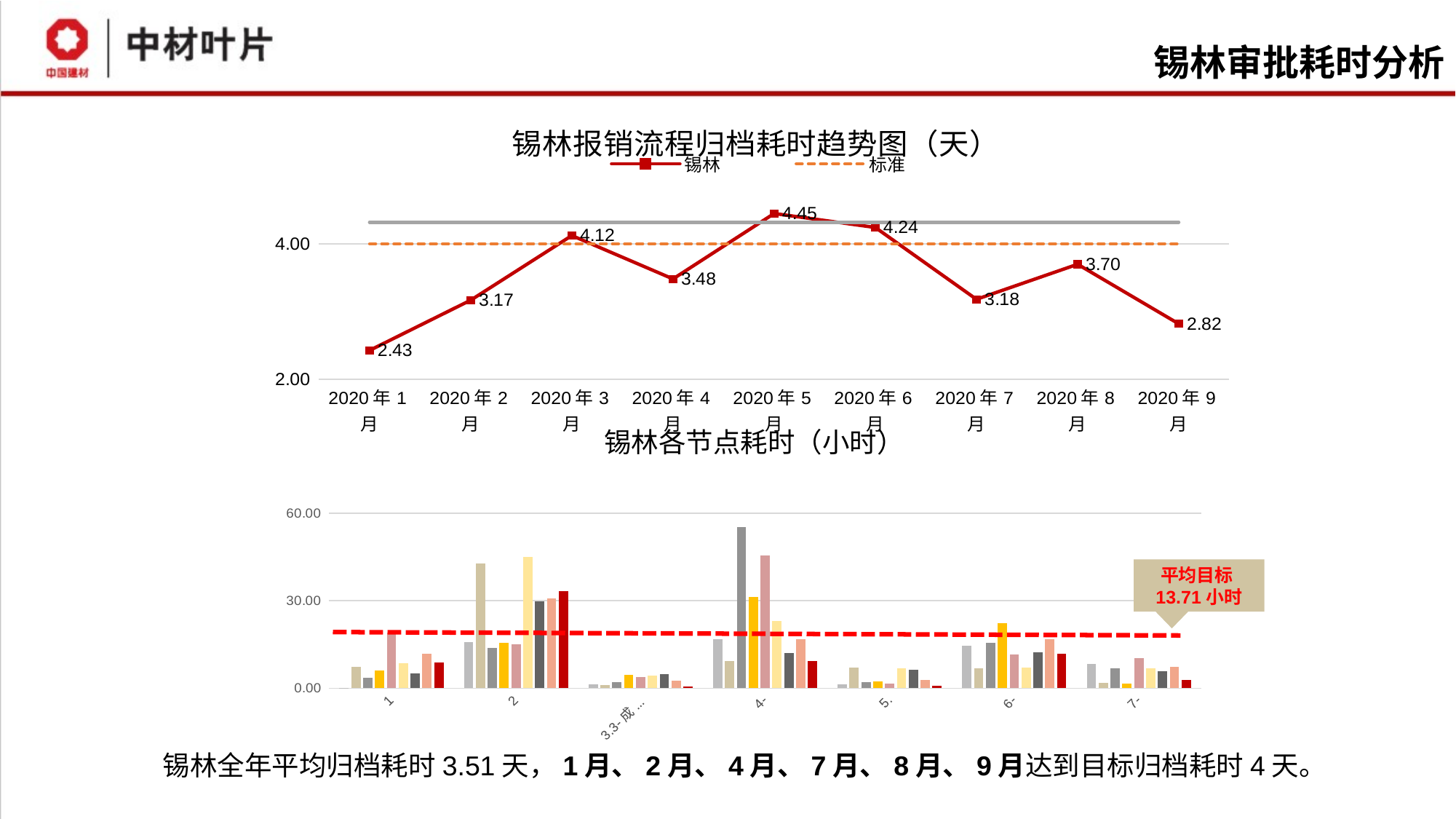

锡林审批耗时分析

### Chart: 锡林报销流程归档耗时趋势图（天）

| Category | 锡林 | 标准 | 公司平均值 |
|---|---|---|---|
| 2020年1月 | 2.42563389811228 | 4.0 | 4.32025810135383 |
| 2020年2月 | 3.16778649072055 | 4.0 | 4.32025810135383 |
| 2020年3月 | 4.12318809712561 | 4.0 | 4.32025810135383 |
| 2020年4月 | 3.48142053810725 | 4.0 | 4.32025810135383 |
| 2020年5月 | 4.44937076812892 | 4.0 | 4.32025810135383 |
| 2020年6月 | 4.24234479831804 | 4.0 | 4.32025810135383 |
| 2020年7月 | 3.18027197147166 | 4.0 | 4.32025810135383 |
| 2020年8月 | 3.69872845768241 | 4.0 | 4.32025810135383 |
| 2020年9月 | 2.8181632258997 | 4.0 | 4.32025810135383 |
锡林各节点耗时（小时）

### Chart

| Category | 2020年1月 | 2020年2月 | 2020年3月 | 2020年4月 | 2020年5月 | 2020年6月 | 2020年7月 | 2020年8月 | 2020年9月 |
|---|---|---|---|---|---|---|---|---|---|
| 1-申请人 | 0.0605059524054275 | 7.34582491591044 | 3.57580749367413 | 6.08723404255517 | 18.9875336700299 | 8.4412547892646 | 5.04637222222402 | 11.7719341563772 | 8.91145124716794 |
| 2-本地财务 | 15.763888888799 | 42.7869669669622 | 13.7847222220165 | 15.6330502136787 | 15.0502046783689 | 45.0970648148214 | 29.8804529914659 | 30.8242606837679 | 33.3678249475724 |
| 3.3-成本中心负责人/部门经理审批 | 1.28423976617571 | 0.970176767782753 | 2.01518253958784 | 4.55775641025796 | 3.76907222223119 | 4.2858333333442 | 4.90247777775745 | 2.51169621748379 | 0.617719638261533 |
| 4-财务经理审批 | 16.8972807017792 | 9.3915404041049 | 55.2016746032917 | 31.1971125731009 | 45.5906619385301 | 23.0418444444356 | 12.0844614512515 | 16.7819917257838 | 9.40924418603915 |
| 5.2-总经理审批 | 1.29618421021396 | 7.03765151510015 | 2.16712962931276 | 2.41836336336407 | 1.64306134259095 | 6.92888888887682 | 6.33641598917822 | 2.82054909559638 | 0.724119241194652 |
| 6-报销中心稽核 | 14.5323099415615 | 6.77385100983454 | 15.4363468015588 | 22.1862462462442 | 11.4568923611041 | 7.11300925927208 | 12.247791327901 | 16.8175387596996 | 11.8070325203206 |
| 7-报销中心付款 | 8.38080409375988 | 1.72086419759823 | 6.77565104157293 | 1.47433006537304 | 10.287472222239 | 6.90837962961814 | 5.82855555554187 | 7.24151234566913 | 2.79852564103651 |
平均目标13.71小时
锡林全年平均归档耗时3.51天，1月、2月、4月、7月、8月、9月达到目标归档耗时4天。